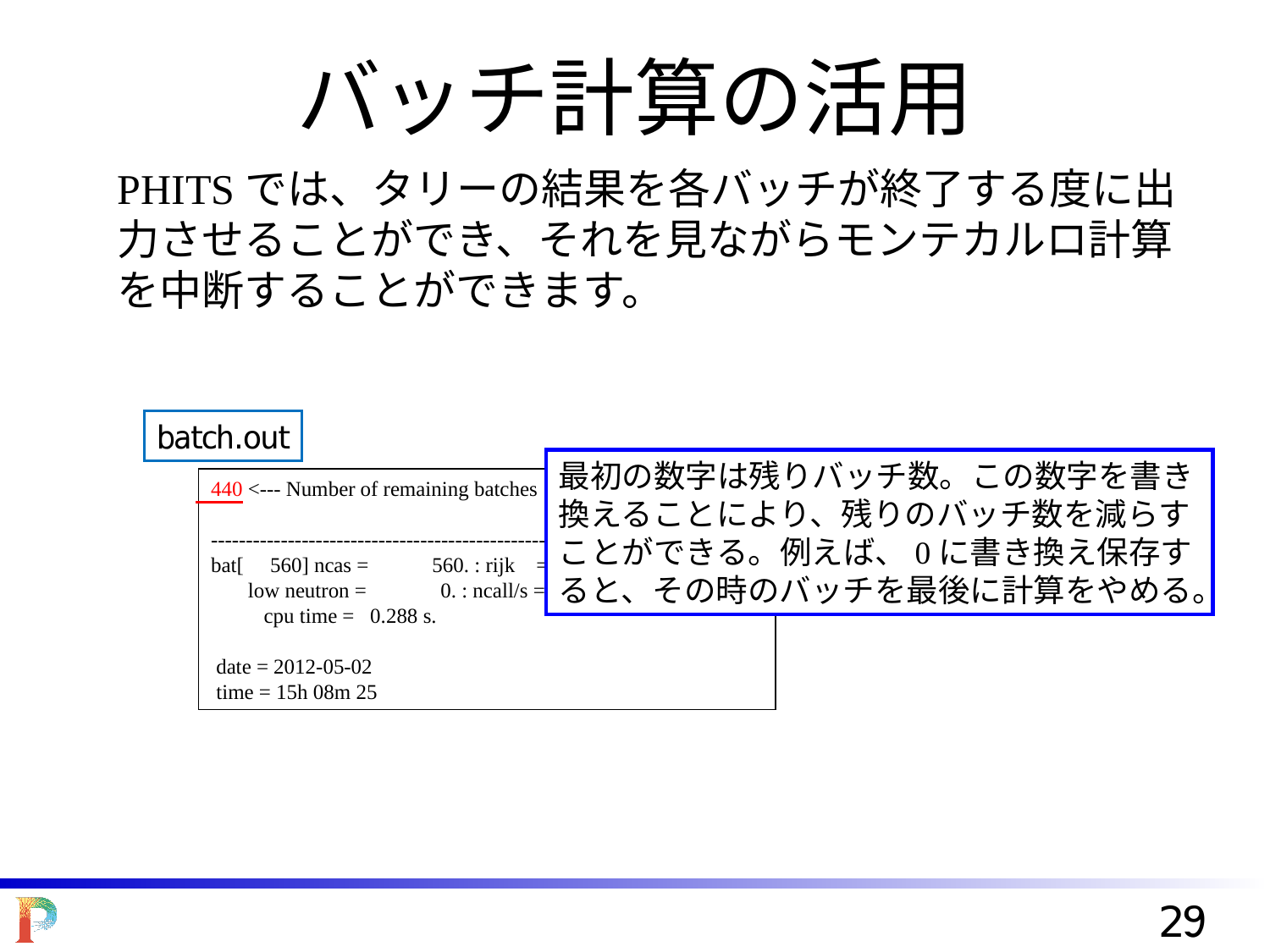

# バッチ計算の活用
PHITSでは、タリーの結果を各バッチが終了する度に出力させることができ、それを見ながらモンテカルロ計算を中断することができます。
batch.out
最初の数字は残りバッチ数。この数字を書き換えることにより、残りのバッチ数を減らすことができる。例えば、0に書き換え保存すると、その時のバッチを最後に計算をやめる。
440 <--- Number of remaining batches

-------------------------------------------------------------------------------
bat[     560] ncas =            560. : rijk    = 151264979546685.
       low neutron =              0. : ncall/s =  4.000000000E+00
          cpu time =   0.288 s.

 date = 2012-05-02
 time = 15h 08m 25